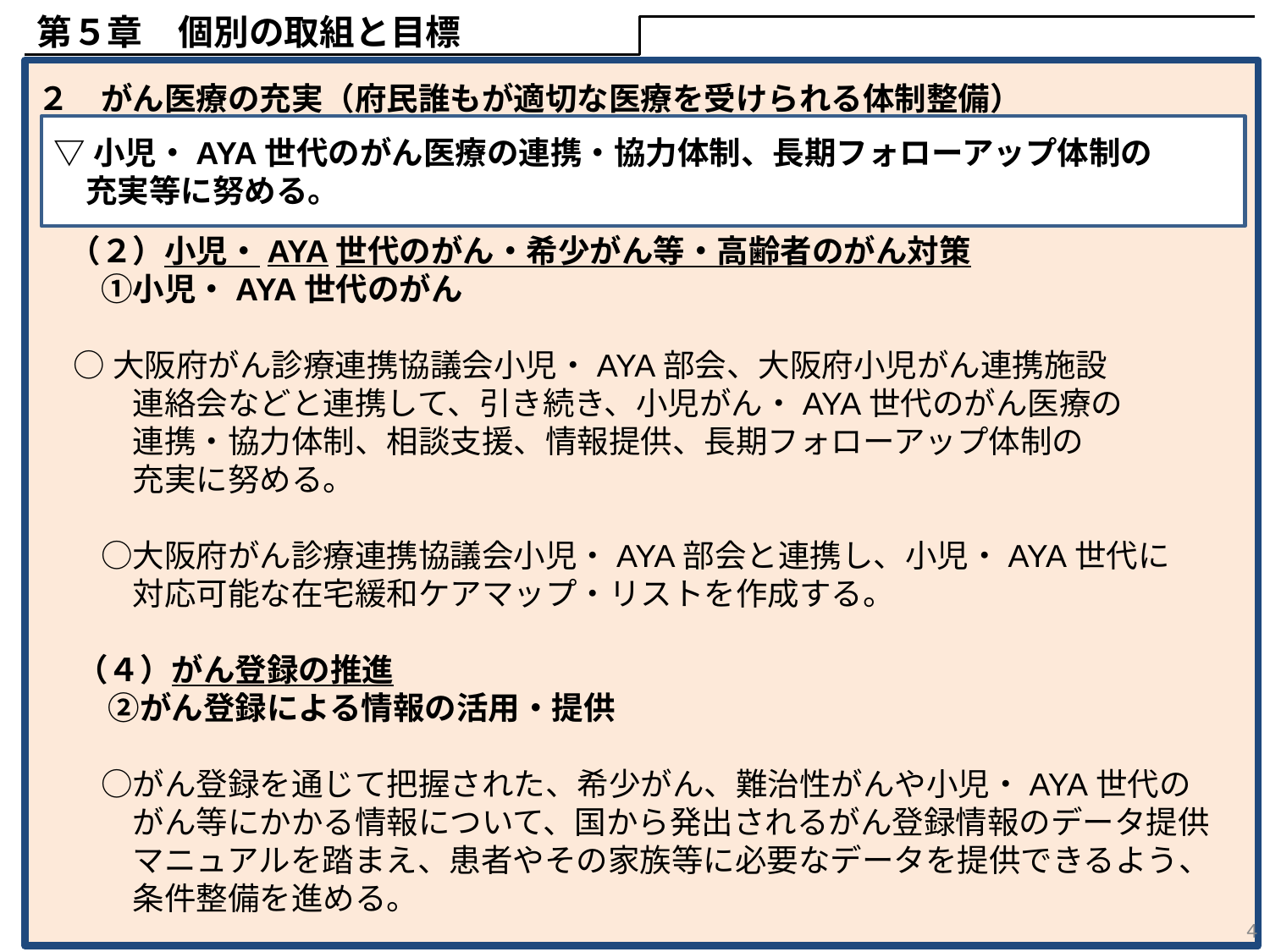

第５章　個別の取組と目標

２　がん医療の充実（府民誰もが適切な医療を受けられる体制整備）

　（２）小児・AYA世代のがん・希少がん等・高齢者のがん対策
　　①小児・AYA世代のがん

     ○大阪府がん診療連携協議会小児・AYA部会、大阪府小児がん連携施設
　　　連絡会などと連携して、引き続き、小児がん・AYA世代のがん医療の
　　　連携・協力体制、相談支援、情報提供、長期フォローアップ体制の
　　　充実に努める。

　　○大阪府がん診療連携協議会小児・AYA部会と連携し、小児・AYA世代に
　　　対応可能な在宅緩和ケアマップ・リストを作成する。

　 （４）がん登録の推進
　　 ②がん登録による情報の活用・提供

　　○がん登録を通じて把握された、希少がん、難治性がんや小児・AYA世代の
　　　がん等にかかる情報について、国から発出されるがん登録情報のデータ提供
　　　マニュアルを踏まえ、患者やその家族等に必要なデータを提供できるよう、
　　　条件整備を進める。
▽小児・AYA世代のがん医療の連携・協力体制、長期フォローアップ体制の
　充実等に努める。
4